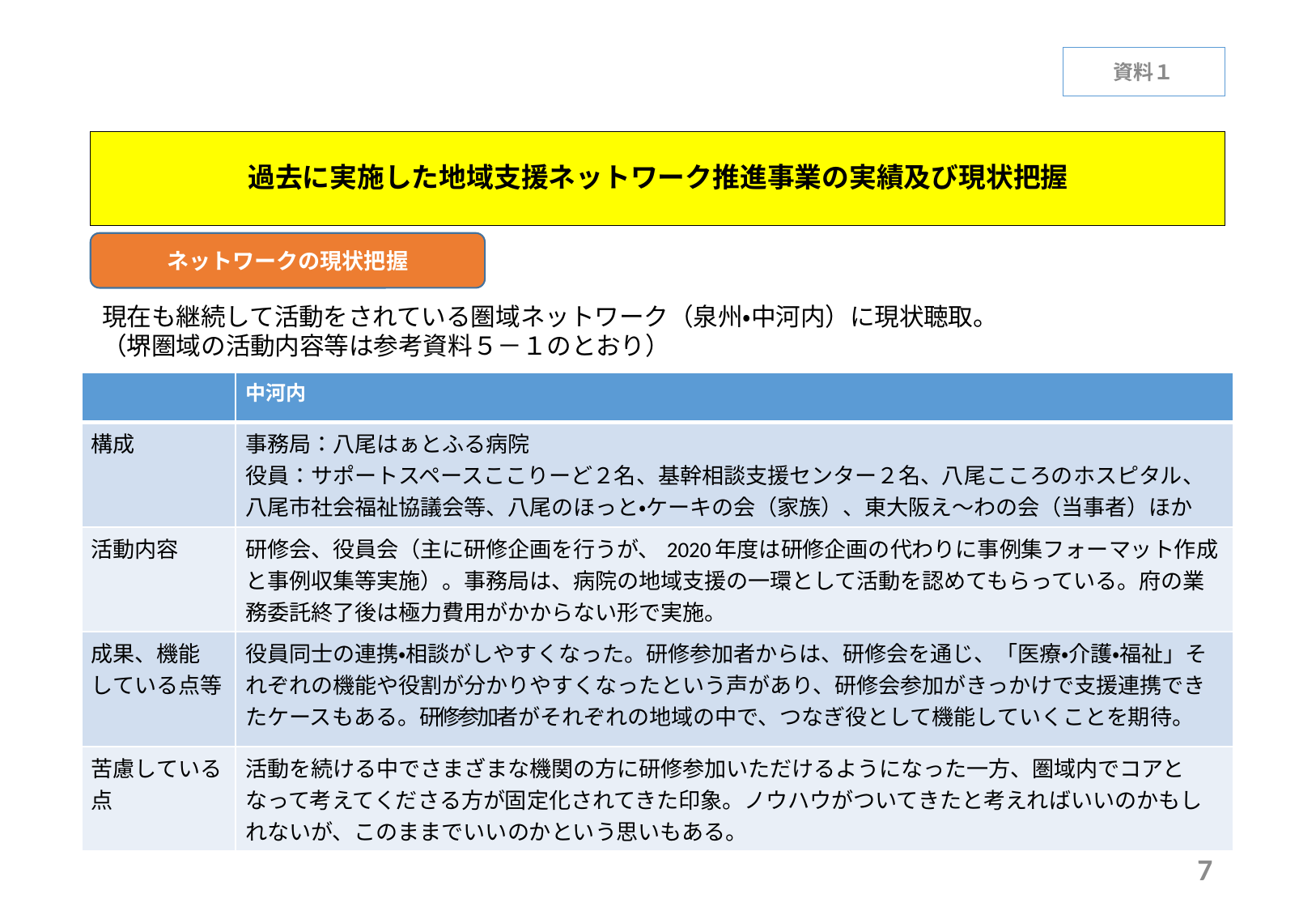

資料１
# 過去に実施した地域支援ネットワーク推進事業の実績及び現状把握
ネットワークの現状把握
現在も継続して活動をされている圏域ネットワーク（泉州・中河内）に現状聴取。
（堺圏域の活動内容等は参考資料５－１のとおり）
|  | 中河内 |
| --- | --- |
| 構成 | 事務局：八尾はぁとふる病院 役員：サポートスペースここりーど２名、基幹相談支援センター２名、八尾こころのホスピタル、 八尾市社会福祉協議会等、八尾のほっと・ケーキの会（家族）、東大阪え～わの会（当事者）ほか |
| 活動内容 | 研修会、役員会（主に研修企画を行うが、2020年度は研修企画の代わりに事例集フォーマット作成と事例収集等実施）。事務局は、病院の地域支援の一環として活動を認めてもらっている。府の業務委託終了後は極力費用がかからない形で実施。 |
| 成果、機能 している点等 | 役員同士の連携・相談がしやすくなった。研修参加者からは、研修会を通じ、「医療・介護・福祉」それぞれの機能や役割が分かりやすくなったという声があり、研修会参加がきっかけで支援連携できたケースもある。研修参加者がそれぞれの地域の中で、つなぎ役として機能していくことを期待。 |
| 苦慮している点 | 活動を続ける中でさまざまな機関の方に研修参加いただけるようになった一方、圏域内でコアとなって考えてくださる方が固定化されてきた印象。ノウハウがついてきたと考えればいいのかもしれないが、このままでいいのかという思いもある。 |
7